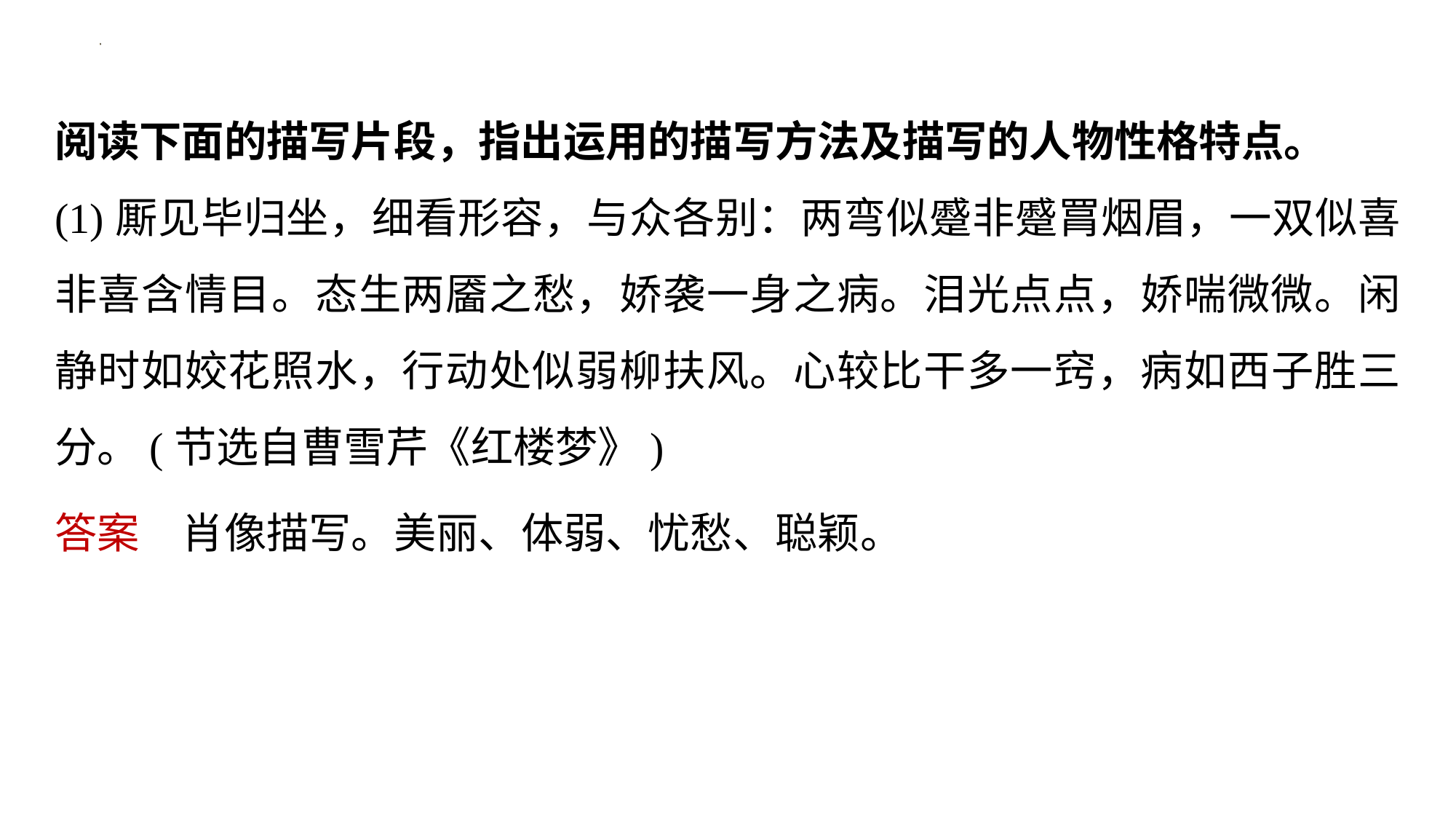

阅读下面的描写片段，指出运用的描写方法及描写的人物性格特点。
(1)厮见毕归坐，细看形容，与众各别：两弯似蹙非蹙罥烟眉，一双似喜非喜含情目。态生两靥之愁，娇袭一身之病。泪光点点，娇喘微微。闲静时如姣花照水，行动处似弱柳扶风。心较比干多一窍，病如西子胜三分。(节选自曹雪芹《红楼梦》)
答案　肖像描写。美丽、体弱、忧愁、聪颖。